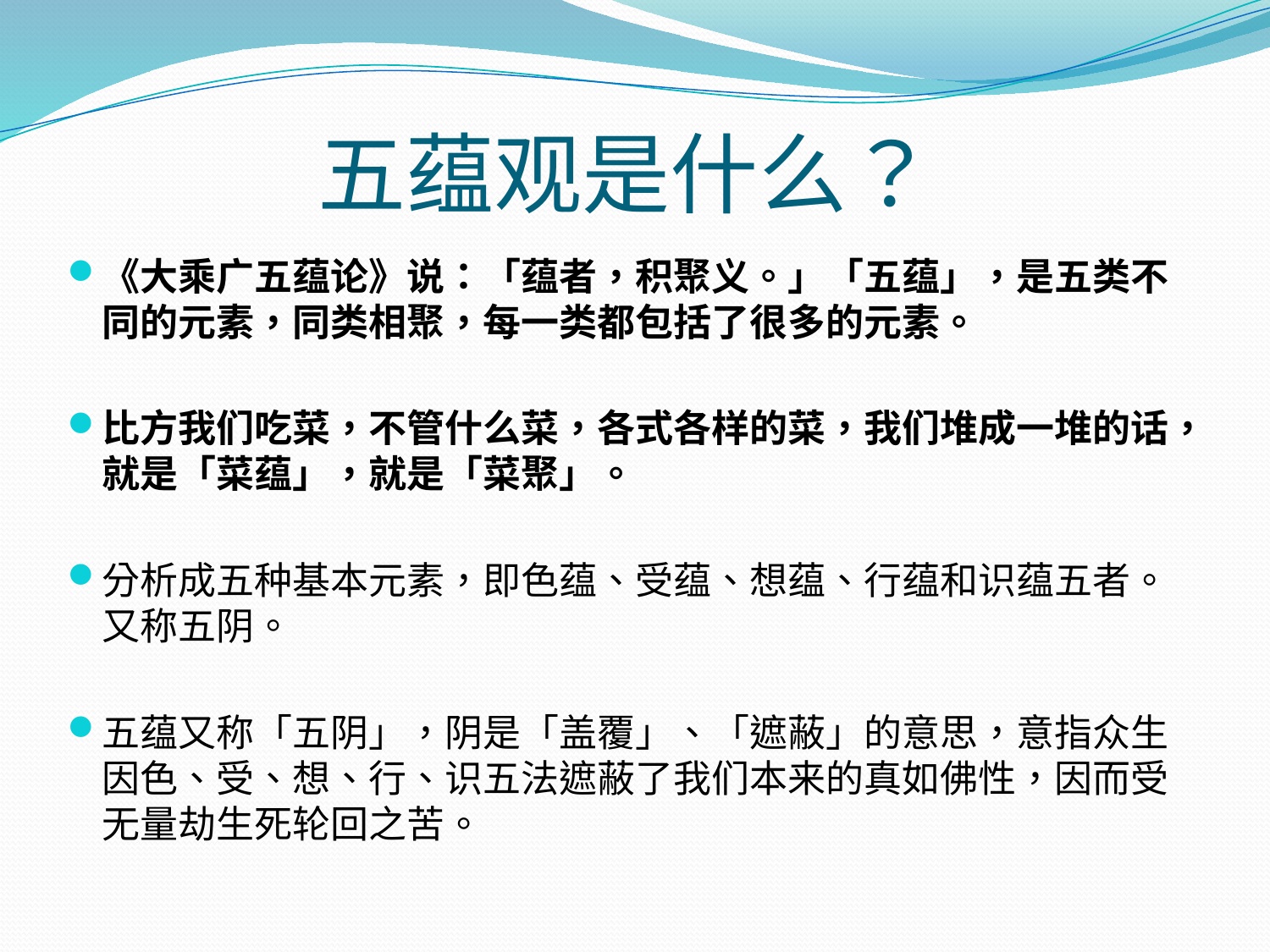

# 五蕴观是什么？
《大乘广五蕴论》说：「蕴者，积聚义。」「五蕴」，是五类不同的元素，同类相聚，每一类都包括了很多的元素。

比方我们吃菜，不管什么菜，各式各样的菜，我们堆成一堆的话，就是「菜蕴」，就是「菜聚」。

分析成五种基本元素，即色蕴、受蕴、想蕴、行蕴和识蕴五者。又称五阴。

五蕴又称「五阴」，阴是「盖覆」、「遮蔽」的意思，意指众生因色、受、想、行、识五法遮蔽了我们本来的真如佛性，因而受无量劫生死轮回之苦。